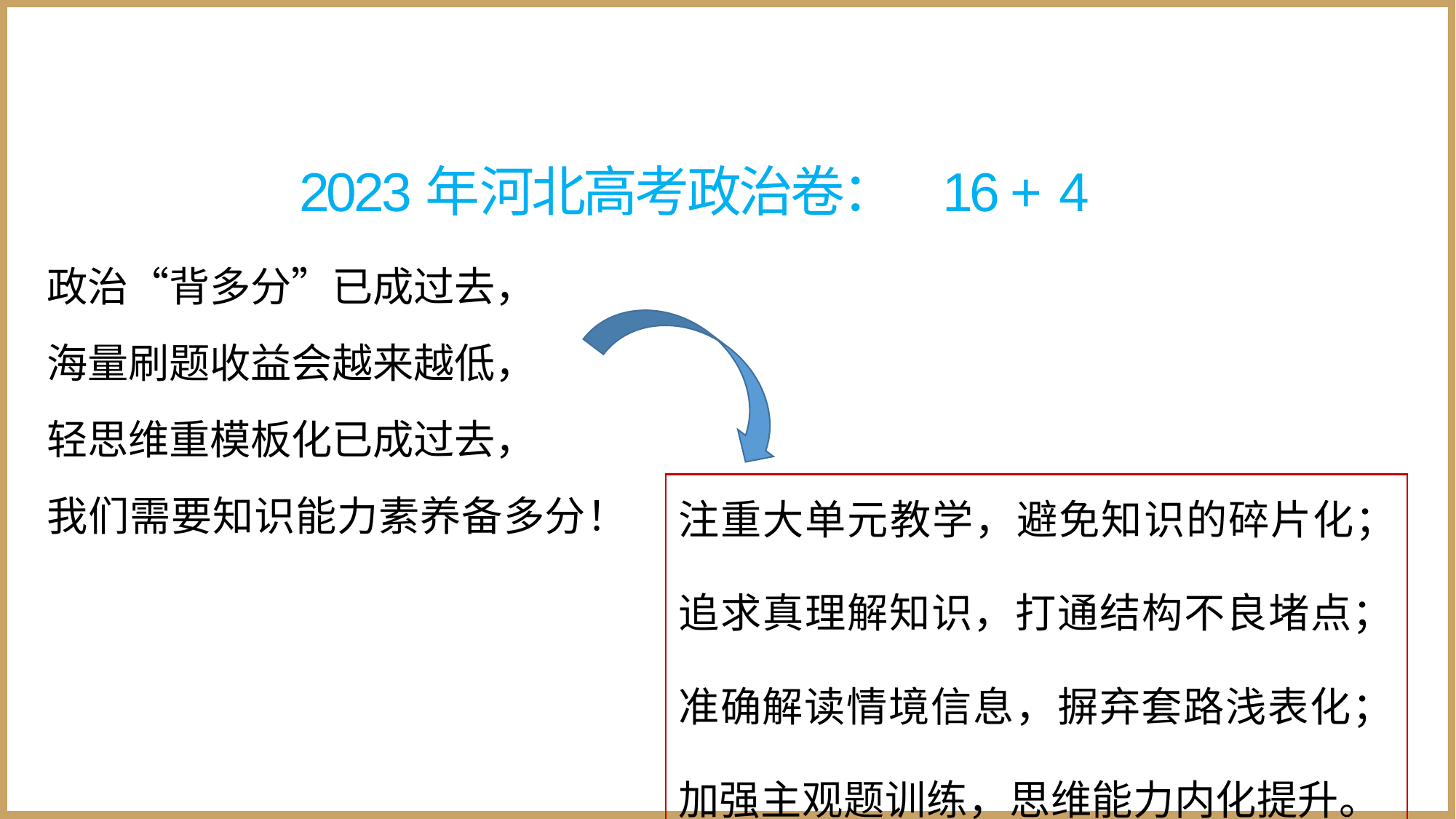

2023年河北高考政治卷： 16 + 4

政治“背多分”已成过去，
海量刷题收益会越来越低，
轻思维重模板化已成过去，

我们需要知识能力素养备多分！

| 注重大单元教学，避免知识的碎片化； 追求真理解知识，打通结构不良堵点； 准确解读情境信息，摒弃套路浅表化； 加强主观题训练，思维能力内化提升。 |
| --- |